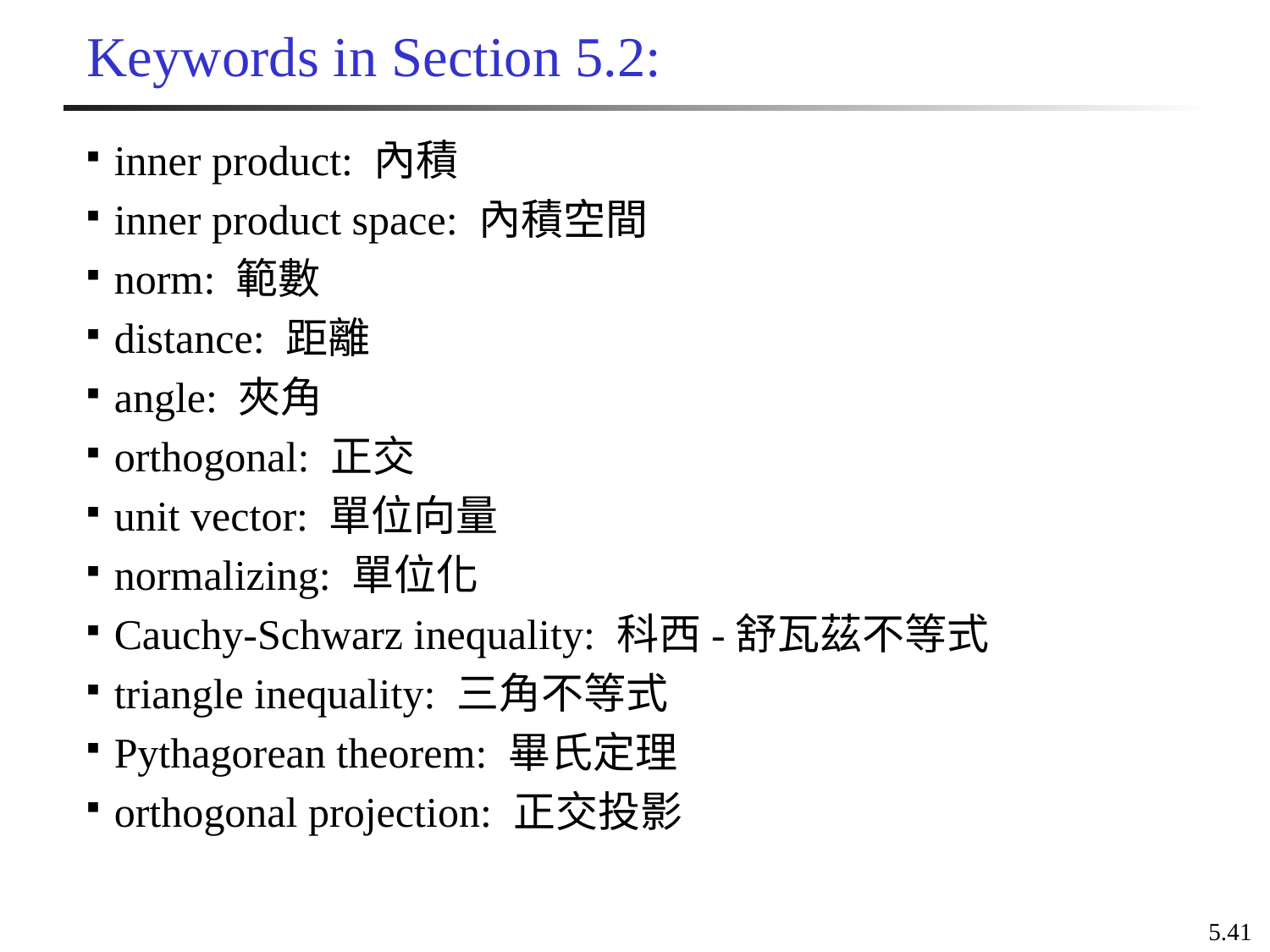

# Keywords in Section 5.2:
inner product: 內積
inner product space: 內積空間
norm: 範數
distance: 距離
angle: 夾角
orthogonal: 正交
unit vector: 單位向量
normalizing: 單位化
Cauchy-Schwarz inequality: 科西-舒瓦茲不等式
triangle inequality: 三角不等式
Pythagorean theorem: 畢氏定理
orthogonal projection: 正交投影
5.41